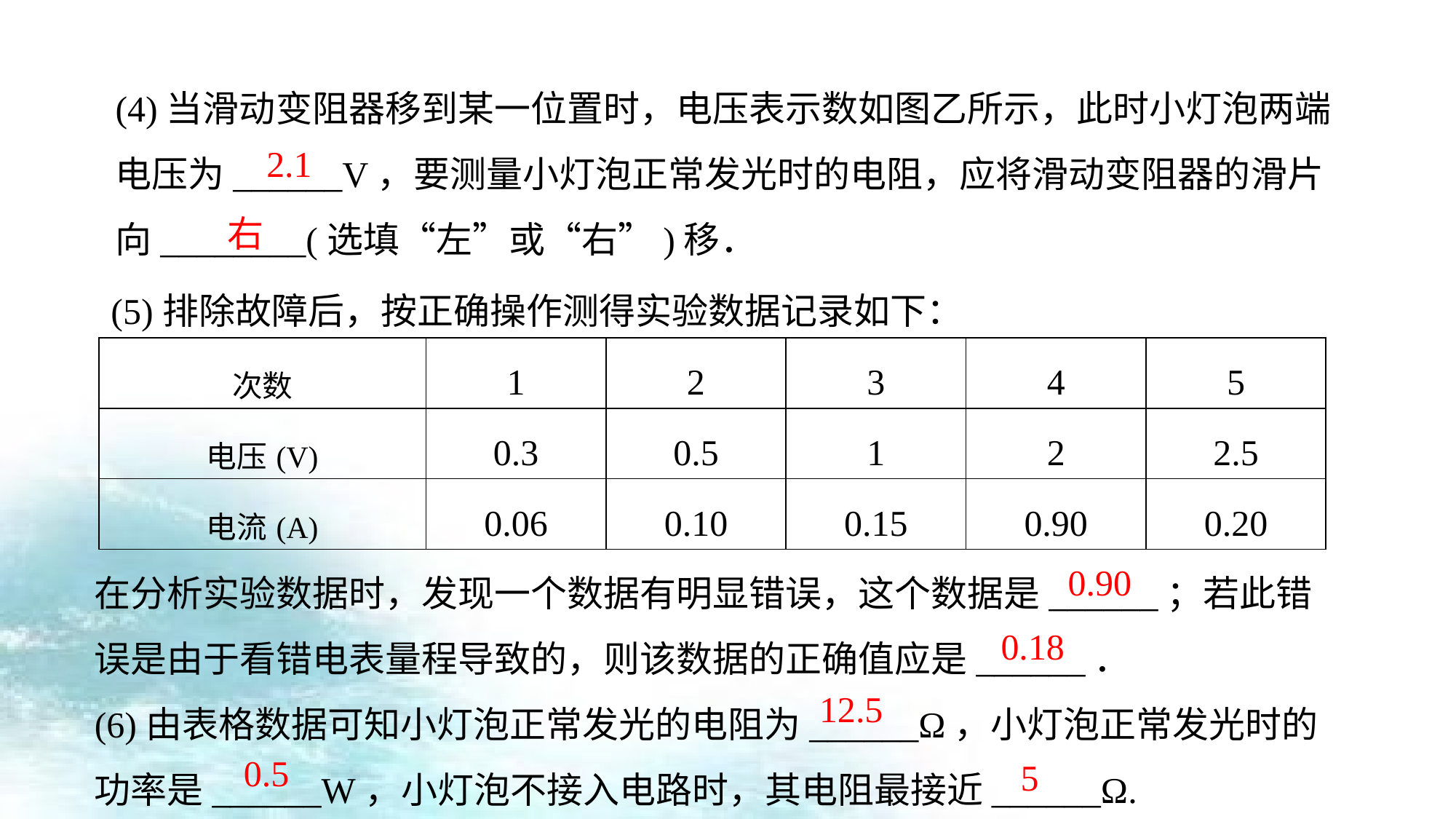

(4)当滑动变阻器移到某一位置时，电压表示数如图乙所示，此时小灯泡两端电压为______V，要测量小灯泡正常发光时的电阻，应将滑动变阻器的滑片向________(选填“左”或“右”)移．
2.1
右
(5)排除故障后，按正确操作测得实验数据记录如下：
| 次数 | 1 | 2 | 3 | 4 | 5 |
| --- | --- | --- | --- | --- | --- |
| 电压(V) | 0.3 | 0.5 | 1 | 2 | 2.5 |
| 电流(A) | 0.06 | 0.10 | 0.15 | 0.90 | 0.20 |
0.90
在分析实验数据时，发现一个数据有明显错误，这个数据是______；若此错误是由于看错电表量程导致的，则该数据的正确值应是______．
(6)由表格数据可知小灯泡正常发光的电阻为______Ω，小灯泡正常发光时的功率是______W，小灯泡不接入电路时，其电阻最接近______Ω.
0.18
12.5
0.5
5